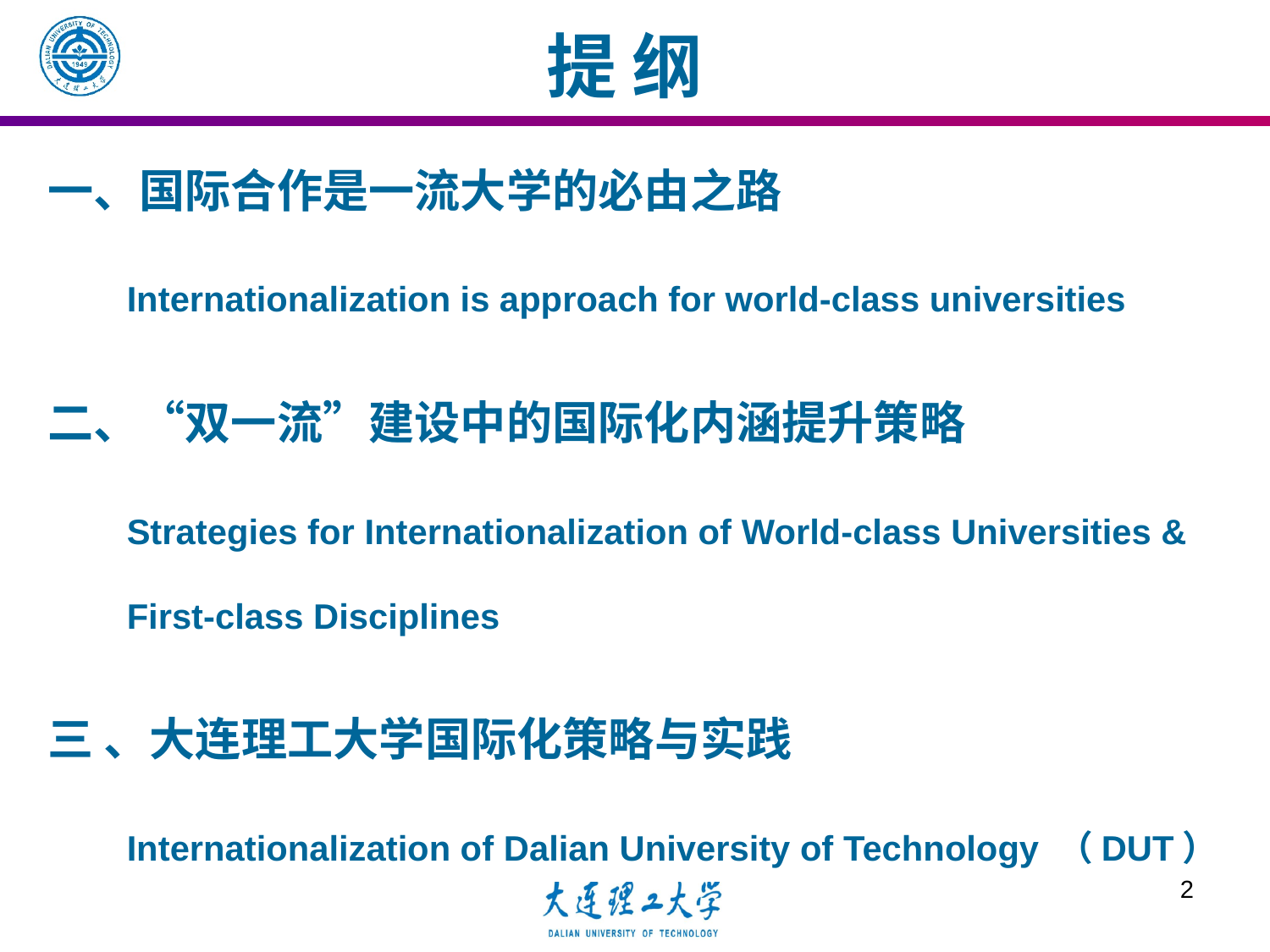

提 纲
一、国际合作是一流大学的必由之路
	Internationalization is approach for world-class universities
二、“双一流”建设中的国际化内涵提升策略
	Strategies for Internationalization of World-class Universities & First-class Disciplines
三 、大连理工大学国际化策略与实践
	Internationalization of Dalian University of Technology （DUT）

2